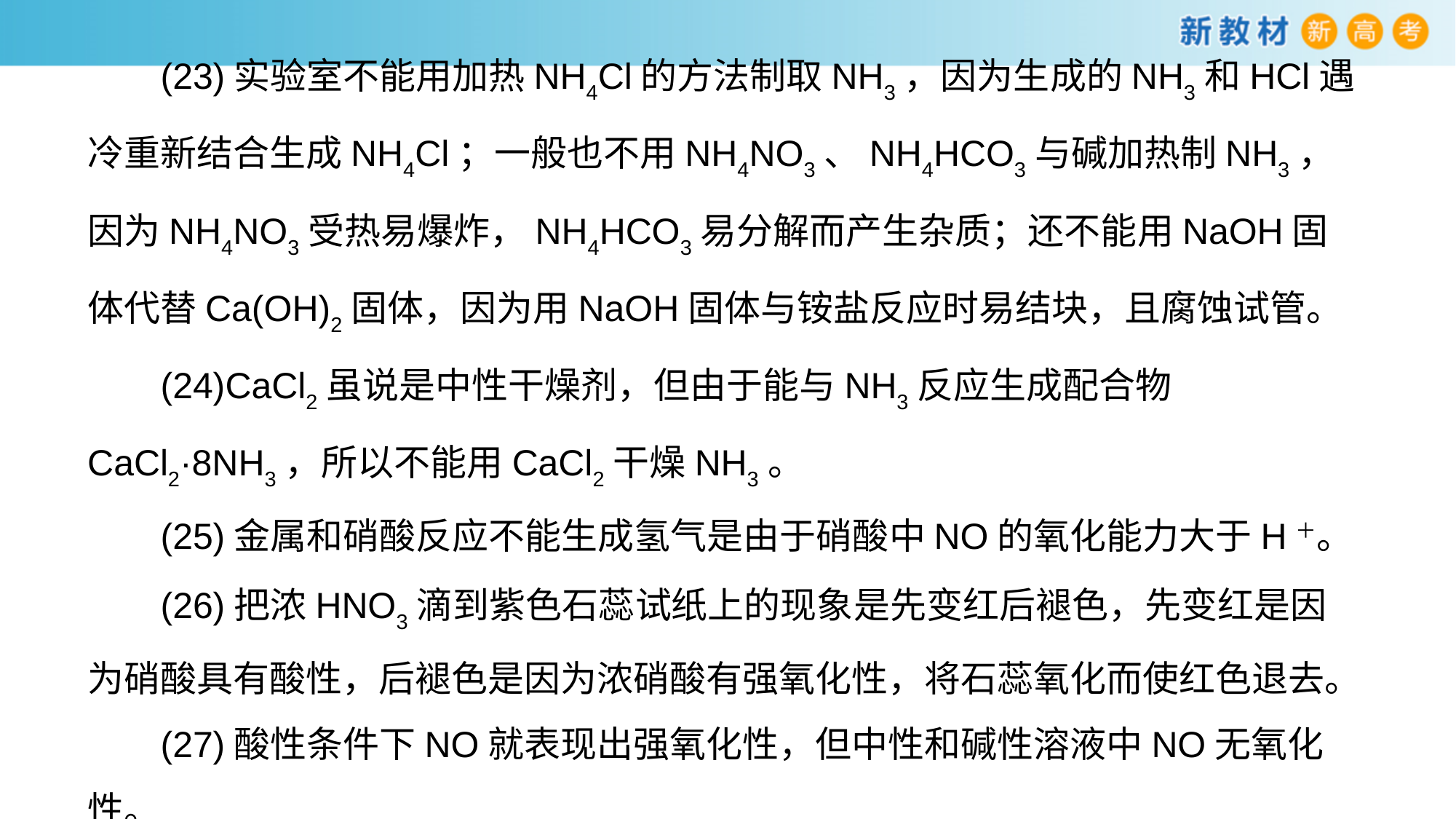

(23)实验室不能用加热NH4Cl的方法制取NH3，因为生成的NH3和HCl遇冷重新结合生成NH4Cl；一般也不用NH4NO3、NH4HCO3与碱加热制NH3，因为NH4NO3受热易爆炸，NH4HCO3易分解而产生杂质；还不能用NaOH固体代替Ca(OH)2固体，因为用NaOH固体与铵盐反应时易结块，且腐蚀试管。
(24)CaCl2虽说是中性干燥剂，但由于能与NH3反应生成配合物CaCl2·8NH3，所以不能用CaCl2干燥NH3。
(25)金属和硝酸反应不能生成氢气是由于硝酸中NO的氧化能力大于H＋。
(26)把浓HNO3滴到紫色石蕊试纸上的现象是先变红后褪色，先变红是因为硝酸具有酸性，后褪色是因为浓硝酸有强氧化性，将石蕊氧化而使红色退去。
(27)酸性条件下NO就表现出强氧化性，但中性和碱性溶液中NO无氧化性。